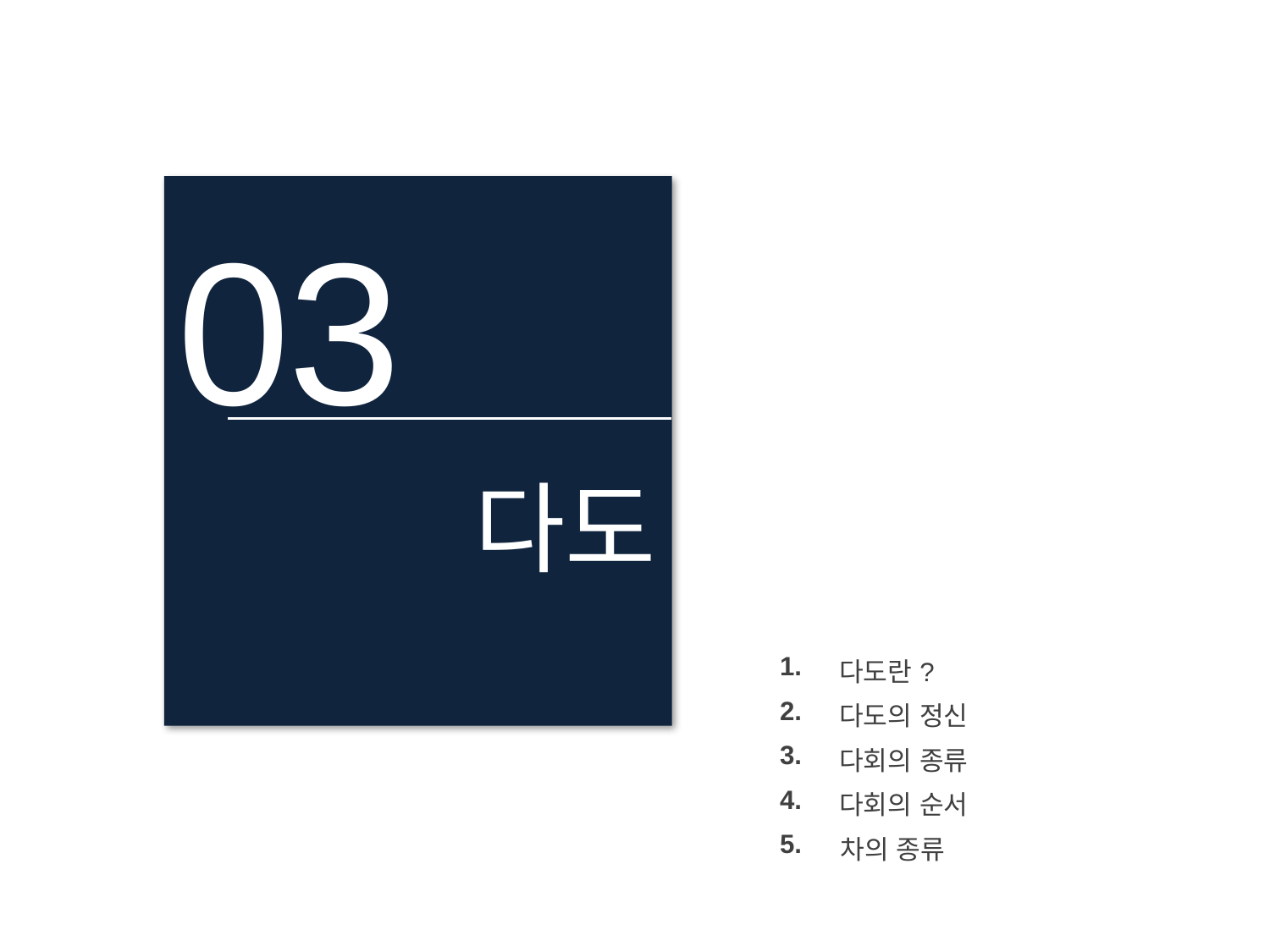

03
다도
| 1. | 다도란? |
| --- | --- |
| 2. | 다도의 정신 |
| 3. | 다회의 종류 |
| 4. | 다회의 순서 |
| 5. | 차의 종류 |